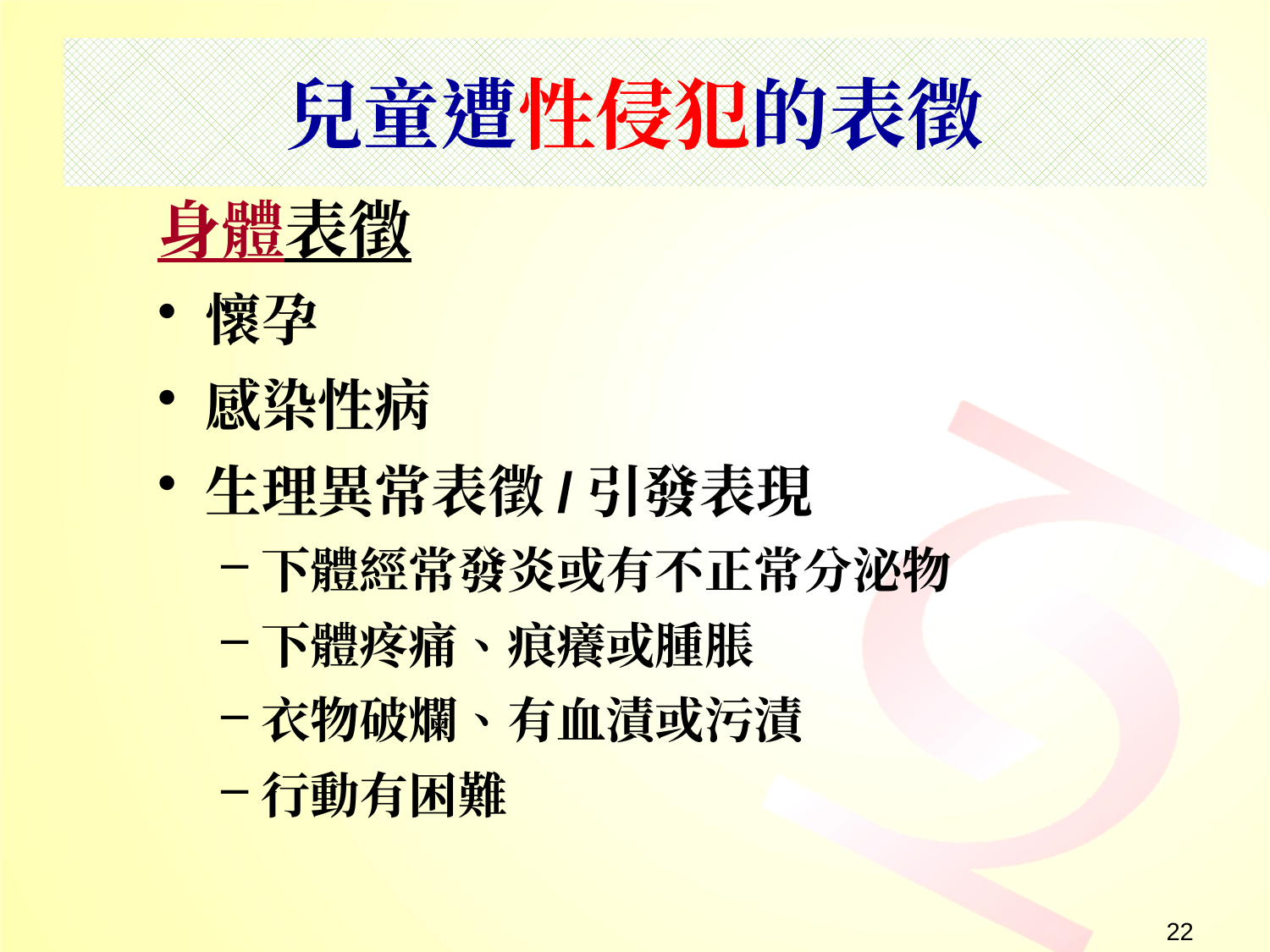

# 兒童遭性侵犯的表徵
身體表徵
懷孕
感染性病
生理異常表徵/引發表現
下體經常發炎或有不正常分泌物
下體疼痛、痕癢或腫脹
衣物破爛、有血漬或污漬
行動有困難
22